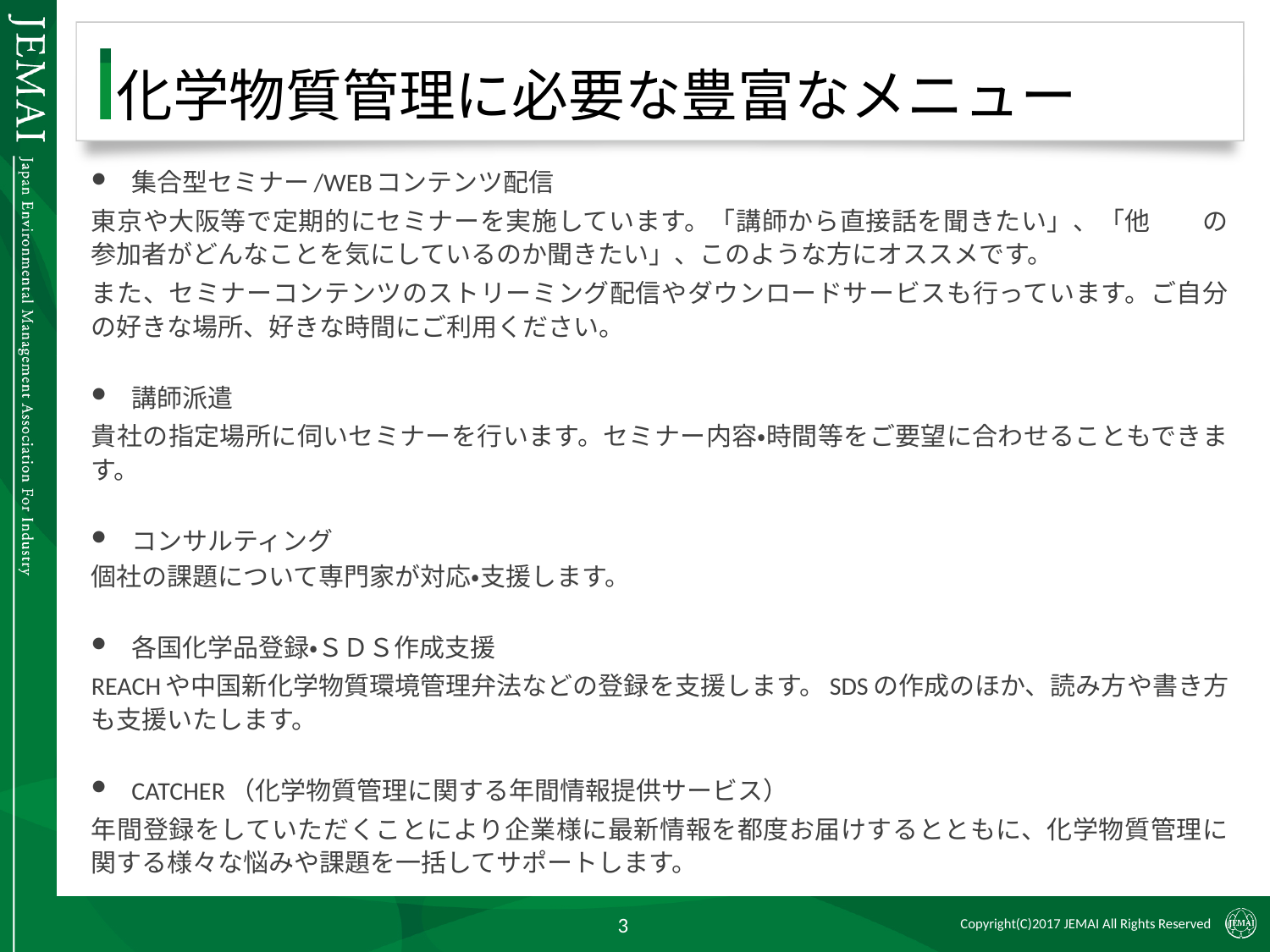

化学物質管理に必要な豊富なメニュー
集合型セミナー/WEBコンテンツ配信
東京や大阪等で定期的にセミナーを実施しています。「講師から直接話を聞きたい」、「他　　の参加者がどんなことを気にしているのか聞きたい」、このような方にオススメです。
また、セミナーコンテンツのストリーミング配信やダウンロードサービスも行っています。ご自分の好きな場所、好きな時間にご利用ください。

講師派遣
貴社の指定場所に伺いセミナーを行います。セミナー内容・時間等をご要望に合わせることもできます。

コンサルティング
個社の課題について専門家が対応・支援します。

各国化学品登録・ＳＤＳ作成支援
REACHや中国新化学物質環境管理弁法などの登録を支援します。SDSの作成のほか、読み方や書き方も支援いたします。

CATCHER（化学物質管理に関する年間情報提供サービス）
年間登録をしていただくことにより企業様に最新情報を都度お届けするとともに、化学物質管理に関する様々な悩みや課題を一括してサポートします。
3